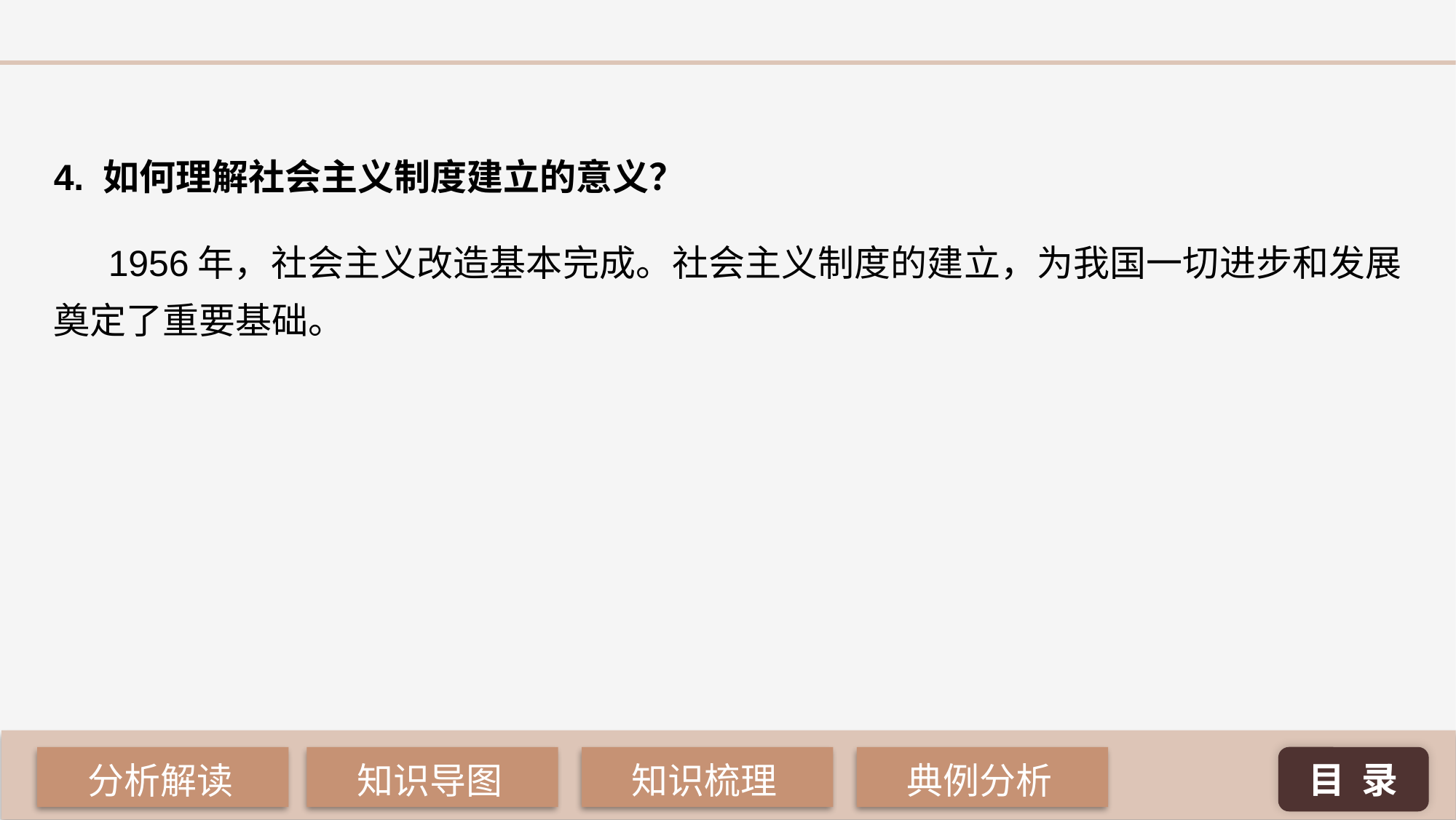

4. 如何理解社会主义制度建立的意义？
1956年，社会主义改造基本完成。社会主义制度的建立，为我国一切进步和发展奠定了重要基础。